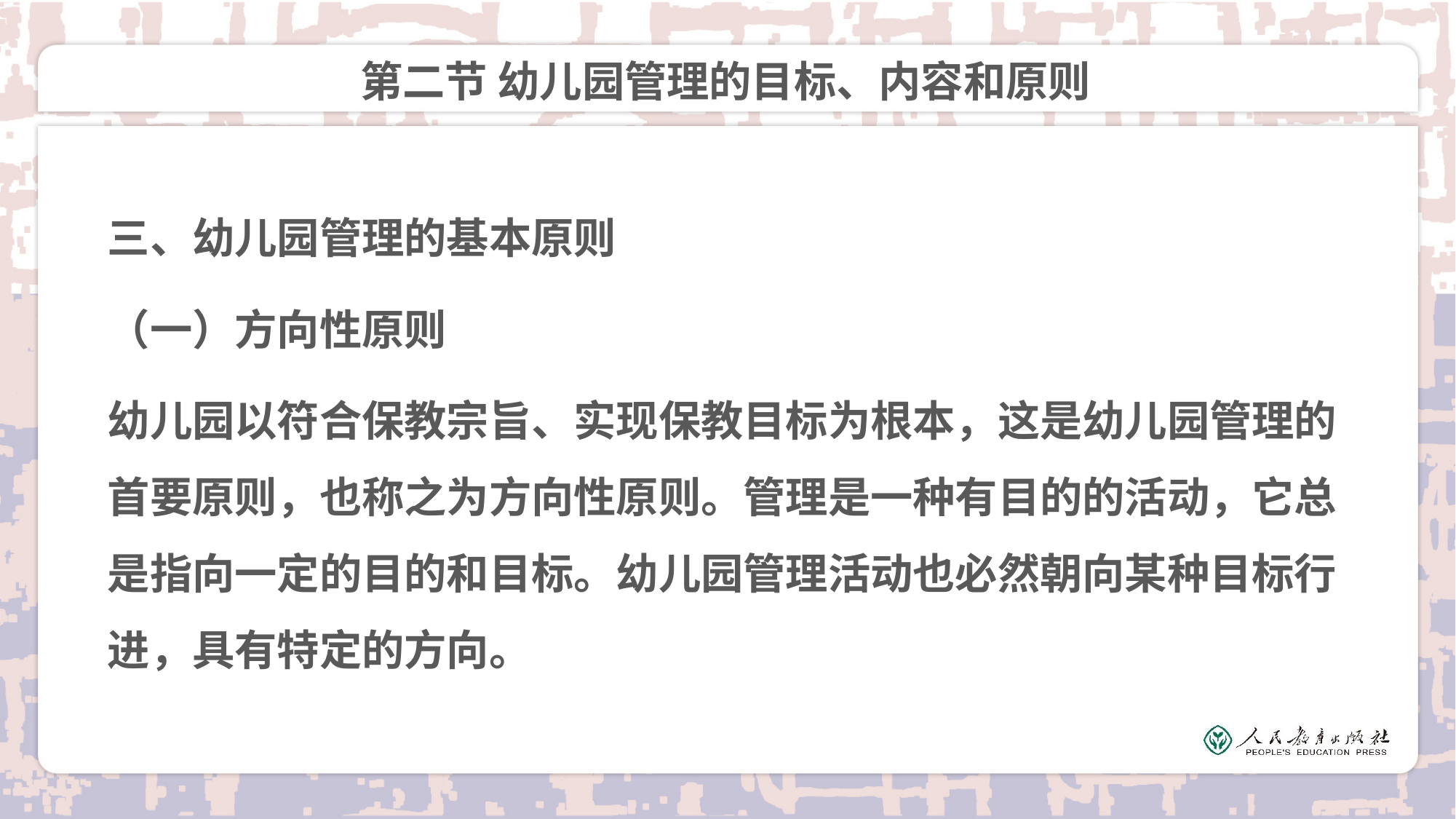

# 第二节 幼儿园管理的目标、内容和原则
三、幼儿园管理的基本原则
（一）方向性原则
幼儿园以符合保教宗旨、实现保教目标为根本，这是幼儿园管理的首要原则，也称之为方向性原则。管理是一种有目的的活动，它总是指向一定的目的和目标。幼儿园管理活动也必然朝向某种目标行进，具有特定的方向。